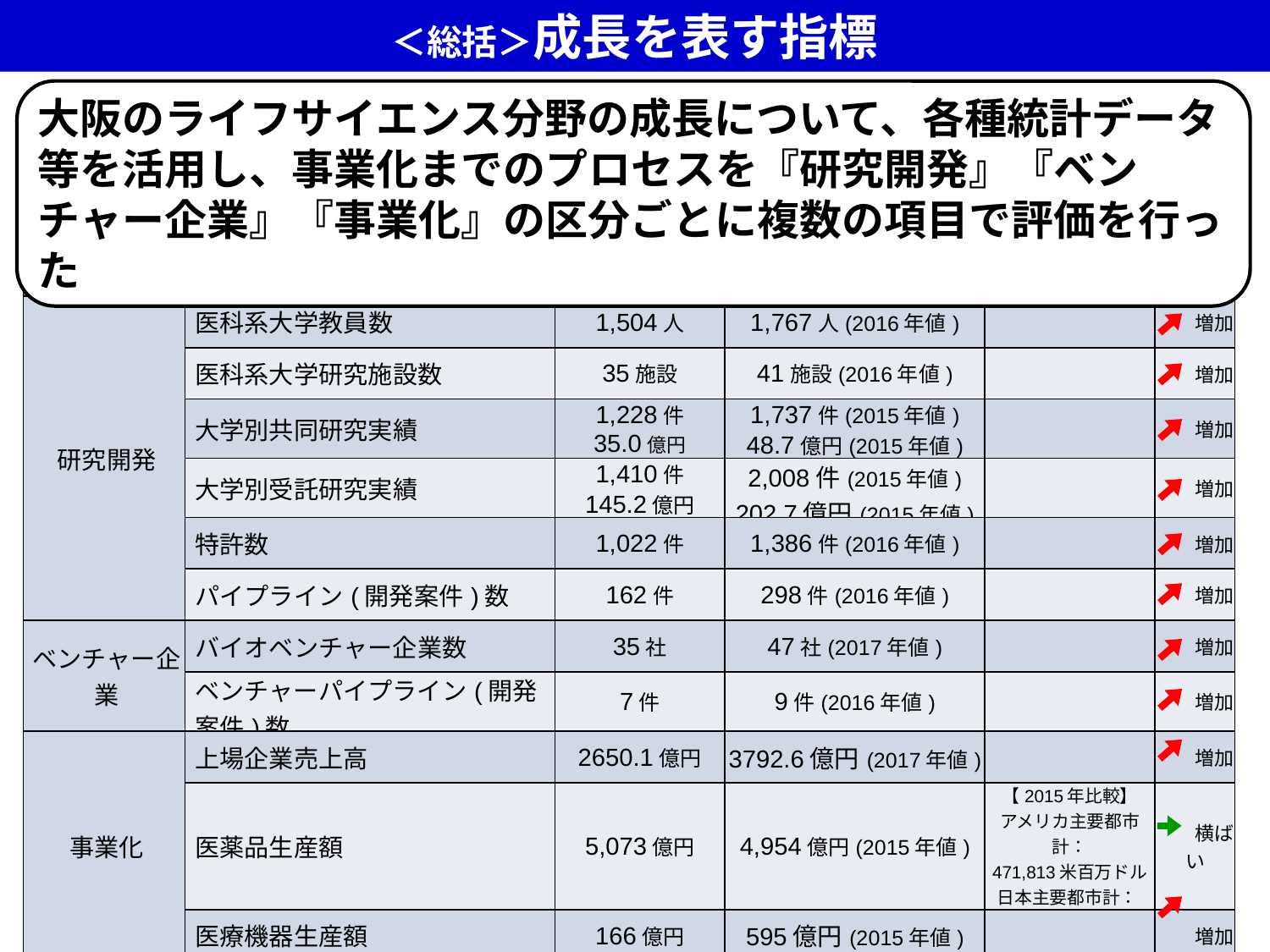

＜総括＞成長を表す指標
大阪のライフサイエンス分野の成長について、各種統計データ等を活用し、事業化までのプロセスを『研究開発』『ベンチャー企業』『事業化』の区分ごとに複数の項目で評価を行った
| 指標 | 項目 | 2008年 | 直近値 | 参考(直近値) | 推移 |
| --- | --- | --- | --- | --- | --- |
| 研究開発 | 医科系大学教員数 | 1,504人 | 1,767人(2016年値) |  | 増加 |
|  | 医科系大学研究施設数 | 35施設 | 41施設(2016年値) |  | 増加 |
|  | 大学別共同研究実績 | 1,228件 35.0億円 | 1,737件(2015年値) 48.7億円(2015年値) |  | 増加 |
|  | 大学別受託研究実績 | 1,410件 145.2億円 | 2,008件(2015年値) 202.7億円(2015年値) |  | 増加 |
|  | 特許数 | 1,022件 | 1,386件(2016年値) |  | 増加 |
|  | パイプライン(開発案件)数 | 162件 | 298件(2016年値) |  | 増加 |
| ベンチャー企業 | バイオベンチャー企業数 | 35社 | 47社(2017年値) |  | 増加 |
|  | ベンチャーパイプライン(開発案件)数 | 7件 | 9件(2016年値) |  | 増加 |
| 事業化 | 上場企業売上高 | 2650.1億円 | 3792.6億円(2017年値) |  | 増加 |
|  | 医薬品生産額 | 5,073億円 | 4,954億円(2015年値) | 【2015年比較】 アメリカ主要都市計： 471,813米百万ドル 日本主要都市計：105,278.3億円 | 横ばい |
|  | 医療機器生産額 | 166億円 | 595億円(2015年値) |  | 増加 |